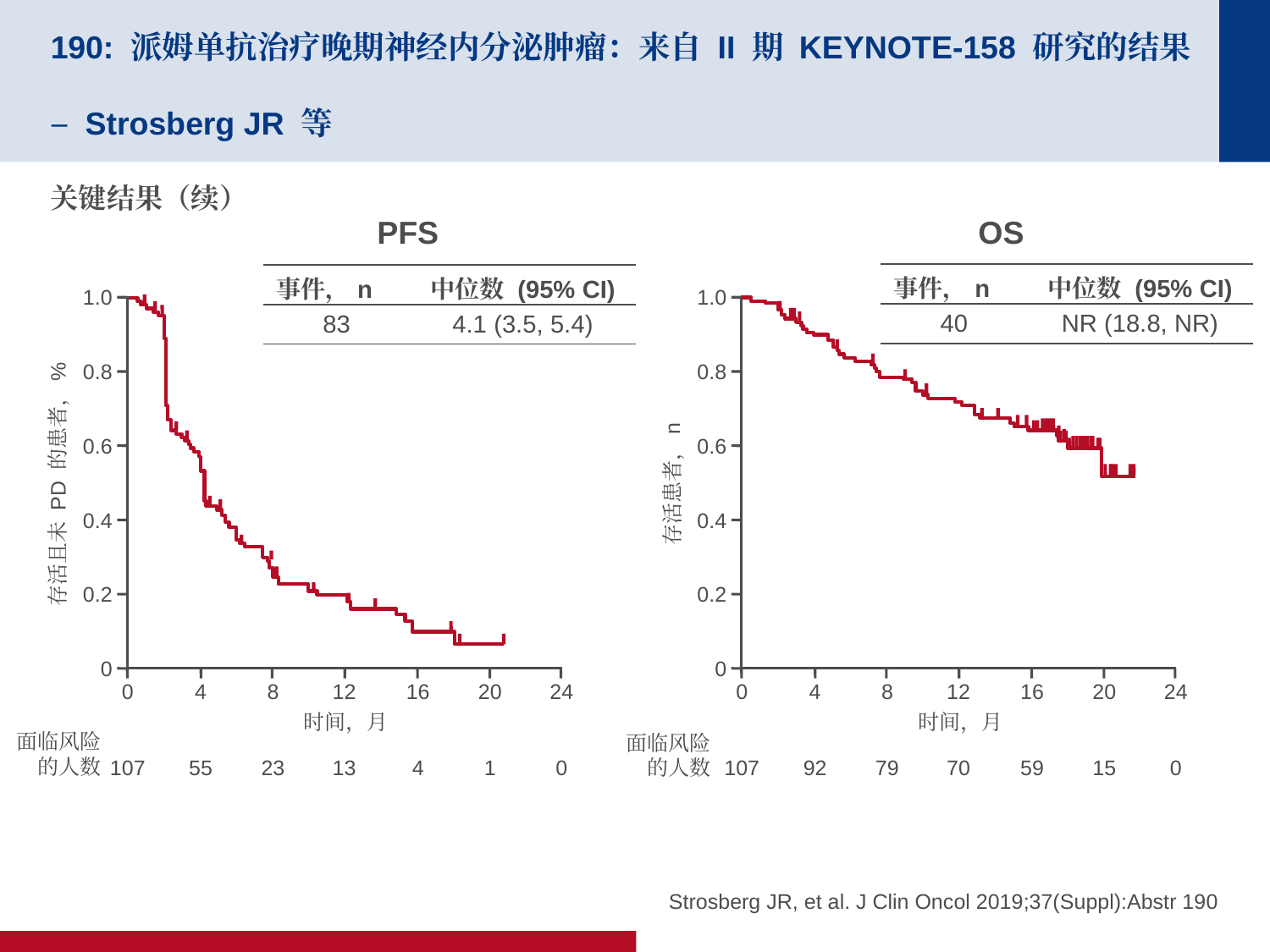

# 190: 派姆单抗治疗晚期神经内分泌肿瘤：来自 II 期 KEYNOTE-158 研究的结果 – Strosberg JR 等
关键结果（续）

PFS
OS
| 事件，n | 中位数 (95% CI) |
| --- | --- |
| 40 | NR (18.8, NR) |
| 事件，n | 中位数 (95% CI) |
| --- | --- |
| 83 | 4.1 (3.5, 5.4) |
1.0

0.8

0.6

存活患者，n
0.4

0.2

0

0

107
4

92
8

79
12

70
16

59
20

15
24

0
时间，月
面临风险
的人数
1.0

0.8

0.6

存活且未 PD 的患者，%
0.4

0.2

0

0

107
4

55
8

23
12

13
16

4
20

1
24

0
时间，月
面临风险
的人数

Strosberg JR, et al. J Clin Oncol 2019;37(Suppl):Abstr 190